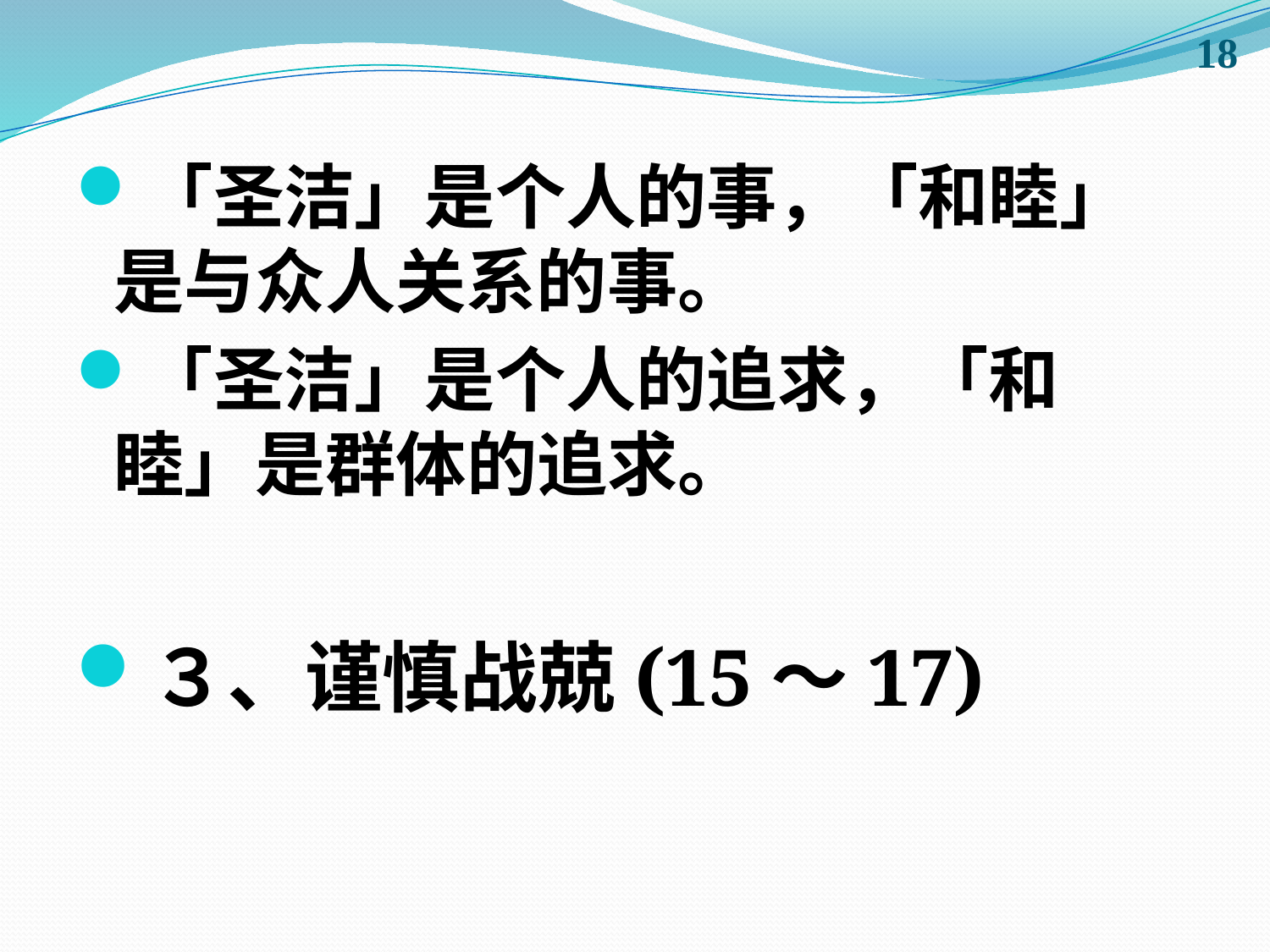

18
「圣洁」是个人的事，「和睦」是与众人关系的事。
「圣洁」是个人的追求，「和睦」是群体的追求。

３、谨慎战兢(15～17)